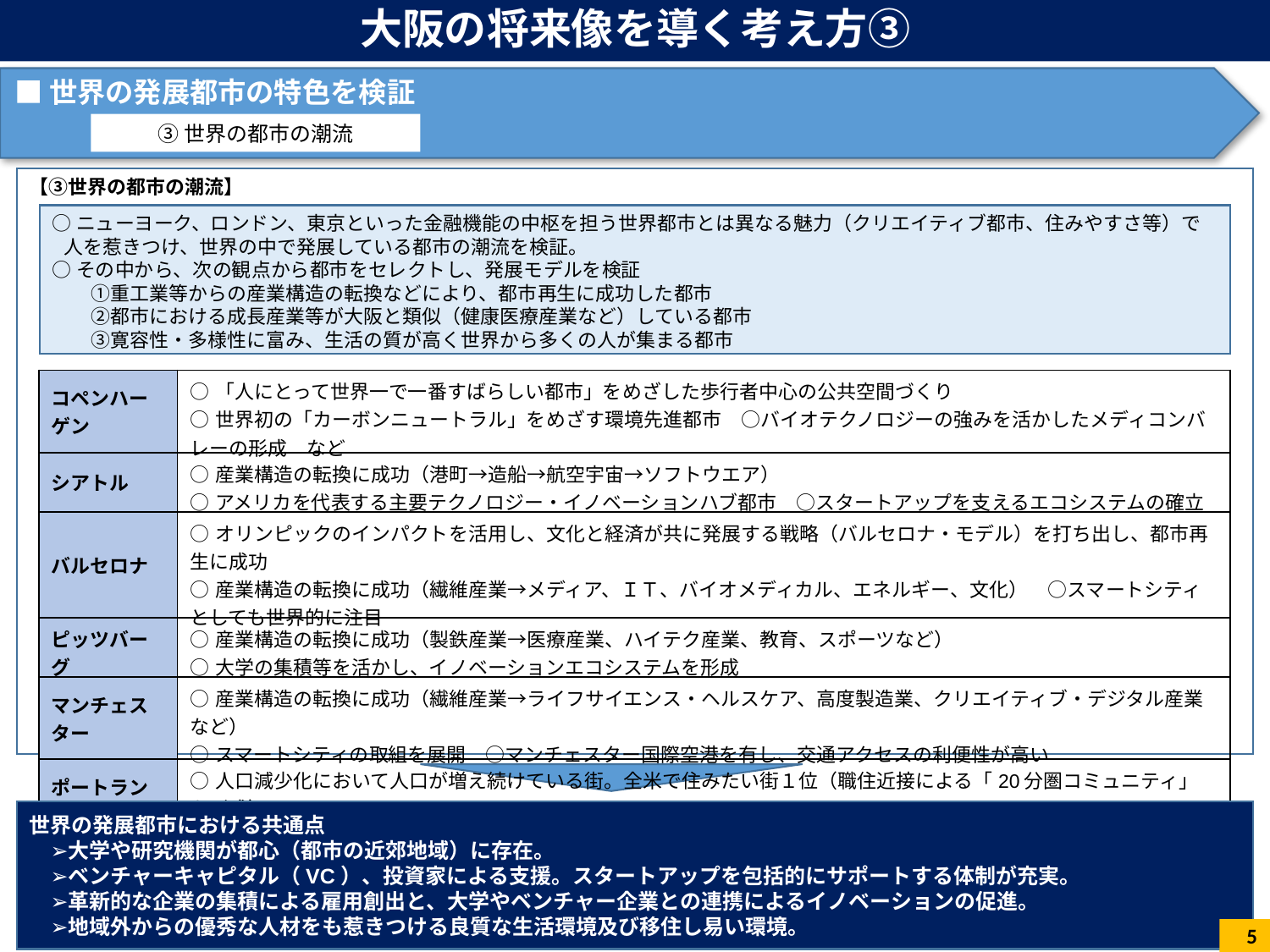

# 大阪の将来像を導く考え方③

■世界の発展都市の特色を検証
③世界の都市の潮流
【③世界の都市の潮流】

○ニューヨーク、ロンドン、東京といった金融機能の中枢を担う世界都市とは異なる魅力（クリエイティブ都市、住みやすさ等）で人を惹きつけ、世界の中で発展している都市の潮流を検証。
○その中から、次の観点から都市をセレクトし、発展モデルを検証
　　①重工業等からの産業構造の転換などにより、都市再生に成功した都市
　　②都市における成長産業等が大阪と類似（健康医療産業など）している都市
　　③寛容性・多様性に富み、生活の質が高く世界から多くの人が集まる都市

| コペンハーゲン | ○「人にとって世界一で一番すばらしい都市」をめざした歩行者中心の公共空間づくり ○世界初の「カーボンニュートラル」をめざす環境先進都市　○バイオテクノロジーの強みを活かしたメディコンバレーの形成　など |
| --- | --- |
| シアトル | ○産業構造の転換に成功（港町→造船→航空宇宙→ソフトウエア） ○アメリカを代表する主要テクノロジー・イノベーションハブ都市　○スタートアップを支えるエコシステムの確立 |
| バルセロナ | ○オリンピックのインパクトを活用し、文化と経済が共に発展する戦略（バルセロナ・モデル）を打ち出し、都市再生に成功 ○産業構造の転換に成功（繊維産業→メディア、ＩＴ、バイオメディカル、エネルギー、文化）　○スマートシティとしても世界的に注目 |
| ピッツバーグ | ○産業構造の転換に成功（製鉄産業→医療産業、ハイテク産業、教育、スポーツなど） ○大学の集積等を活かし、イノベーションエコシステムを形成 |
| マンチェスター | ○産業構造の転換に成功（繊維産業→ライフサイエンス・ヘルスケア、高度製造業、クリエイティブ・デジタル産業など） ○スマートシティの取組を展開　○マンチェスター国際空港を有し、交通アクセスの利便性が高い |
| ポートランド | ○人口減少化において人口が増え続けている街。全米で住みたい街１位（職住近接による「20分圏コミュニティ」を形成） ○産業構造の転換に成功（農林業→製鉄・造船→クリーンビジネス、スポーツ、ソフトウエアなど） |

世界の発展都市における共通点
　➢大学や研究機関が都心（都市の近郊地域）に存在。
　➢ベンチャーキャピタル（VC）、投資家による支援。スタートアップを包括的にサポートする体制が充実。
　➢革新的な企業の集積による雇用創出と、大学やベンチャー企業との連携によるイノベーションの促進。
　➢地域外からの優秀な人材をも惹きつける良質な生活環境及び移住し易い環境。
5